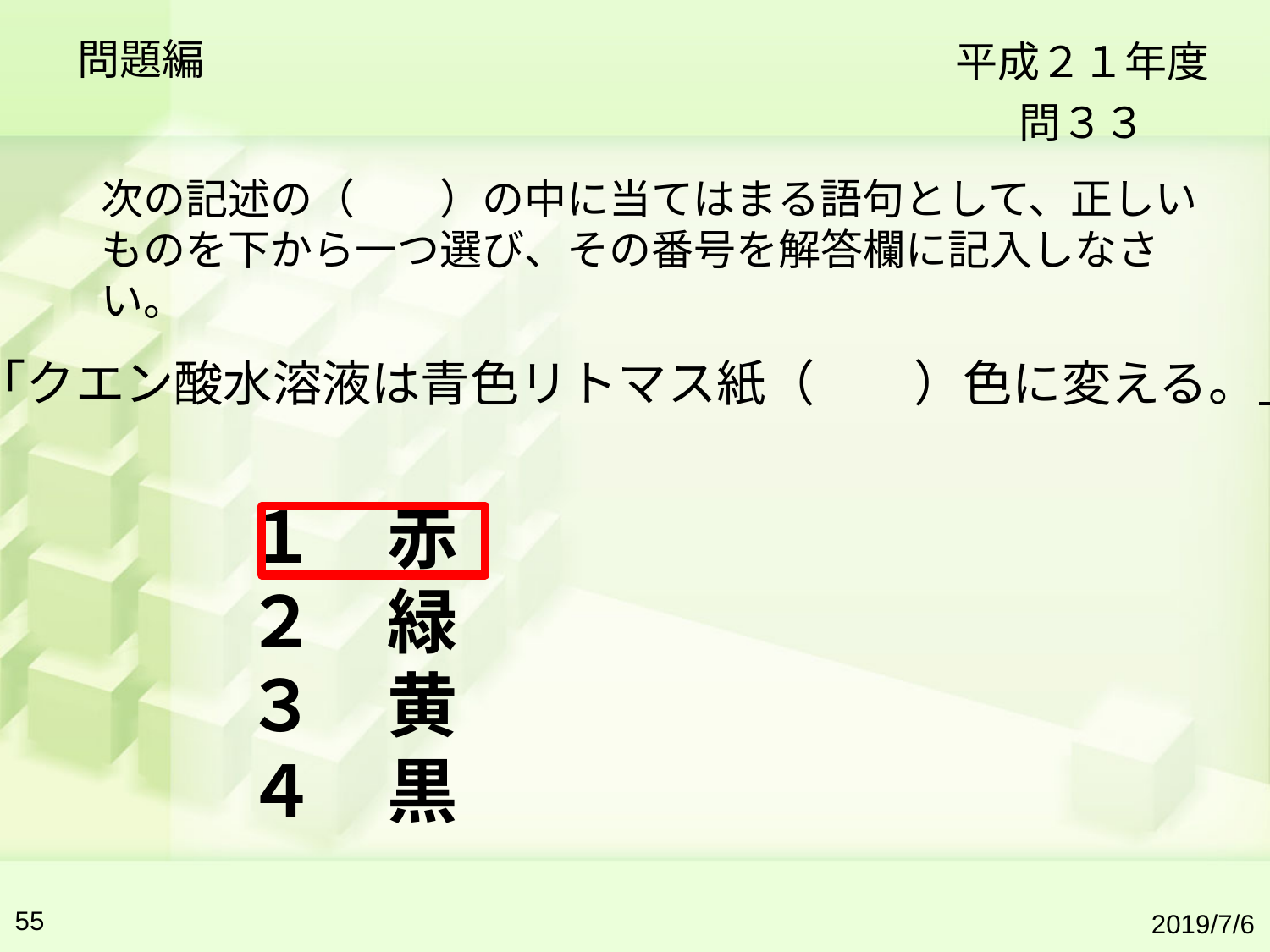

問題編
平成２１年度
問３３
次の記述の（　　）の中に当てはまる語句として、正しいものを下から一つ選び、その番号を解答欄に記入しなさい。
「クエン酸水溶液は青色リトマス紙（　　）色に変える。」
１　赤
２　緑
３　黄
４　黒

55
2019/7/6